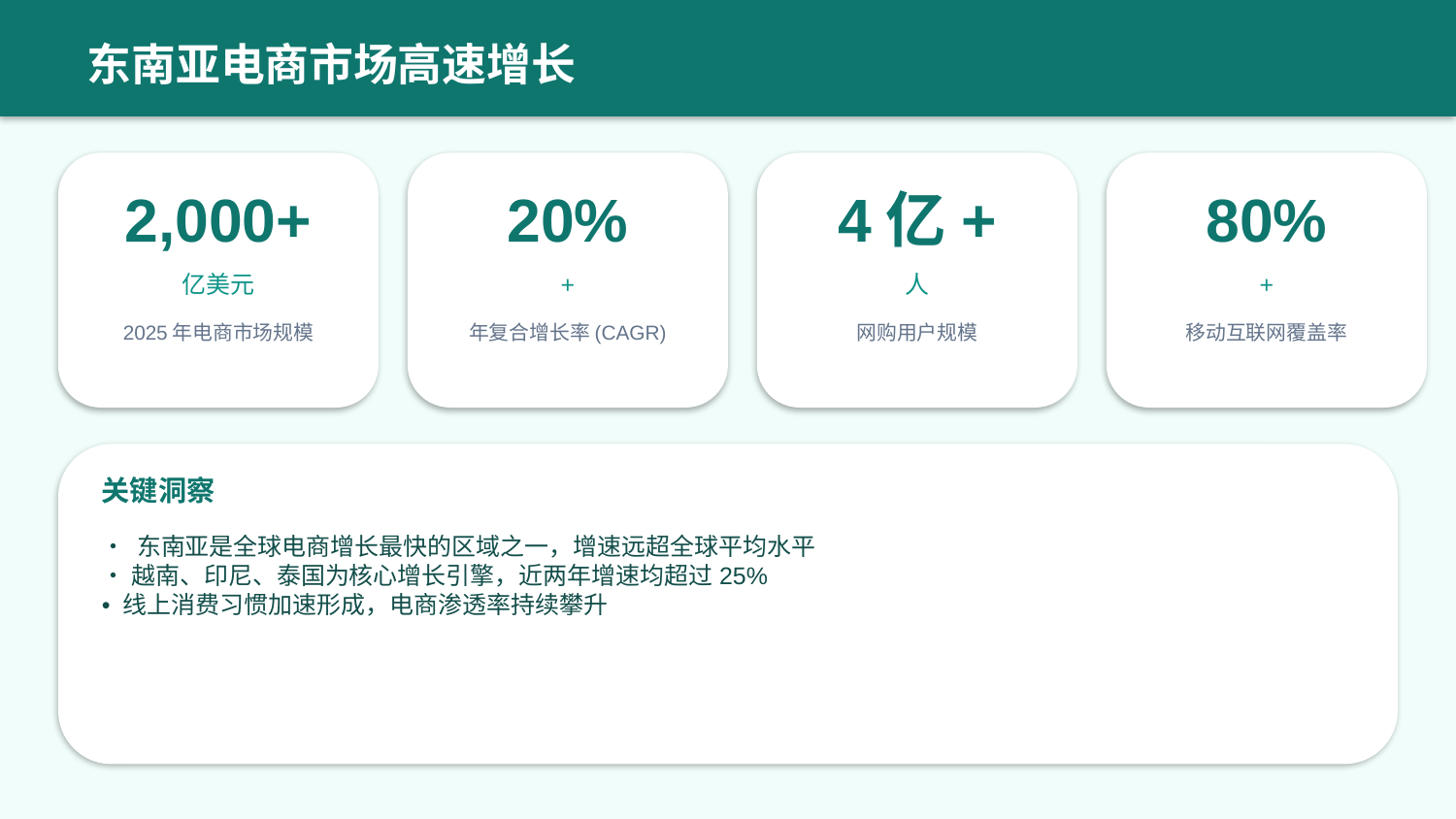

东南亚电商市场高速增长

2,000+
20%
4亿+
80%
亿美元
+
人
+
2025年电商市场规模
年复合增长率(CAGR)
网购用户规模
移动互联网覆盖率

关键洞察
• 东南亚是全球电商增长最快的区域之一，增速远超全球平均水平
• 越南、印尼、泰国为核心增长引擎，近两年增速均超过25%
• 线上消费习惯加速形成，电商渗透率持续攀升